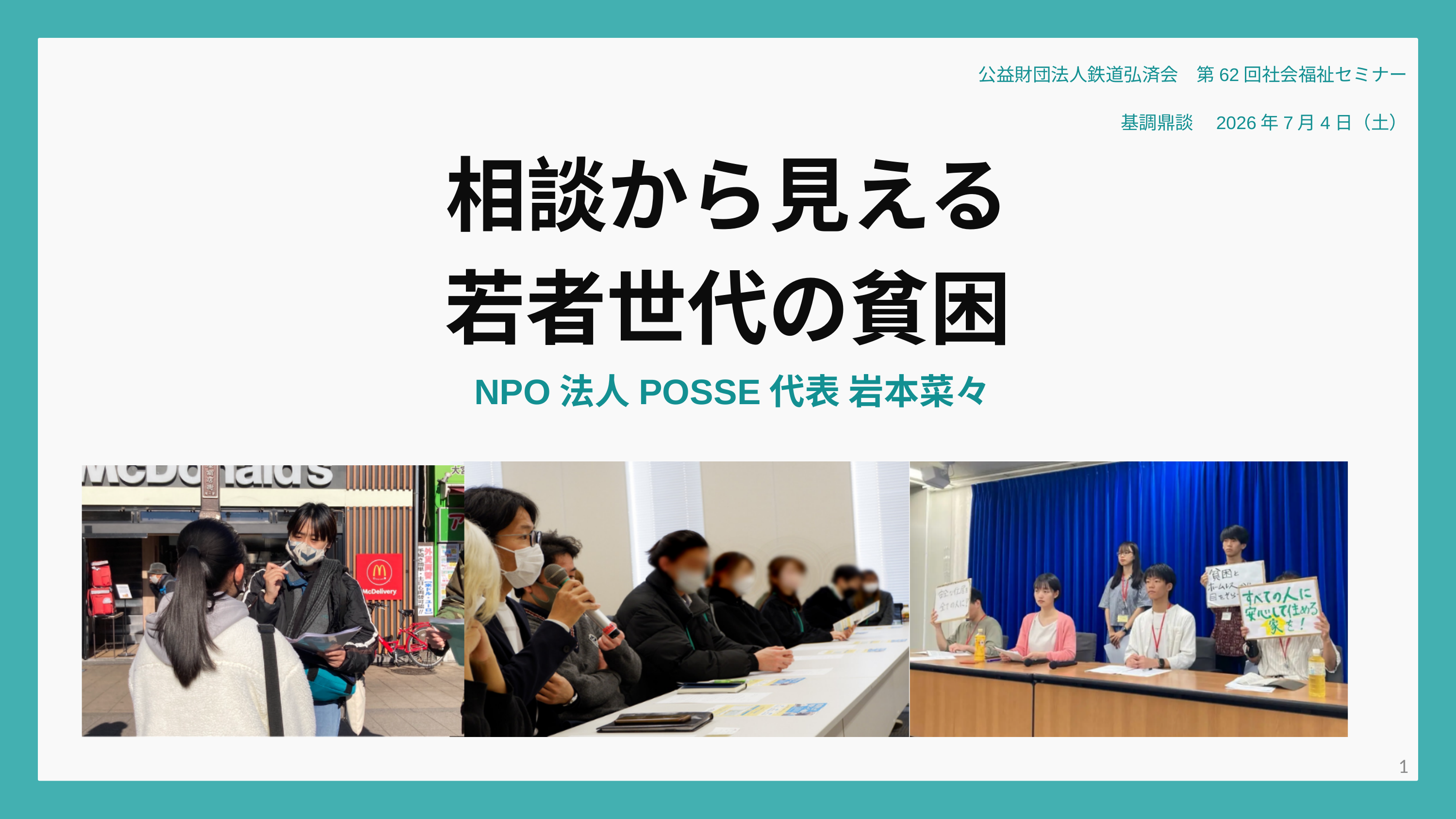

公益財団法人鉄道弘済会　第62回社会福祉セミナー
基調鼎談　2026年7月4日（土）
相談から見える
若者世代の貧困
NPO法人POSSE代表 岩本菜々

1
1